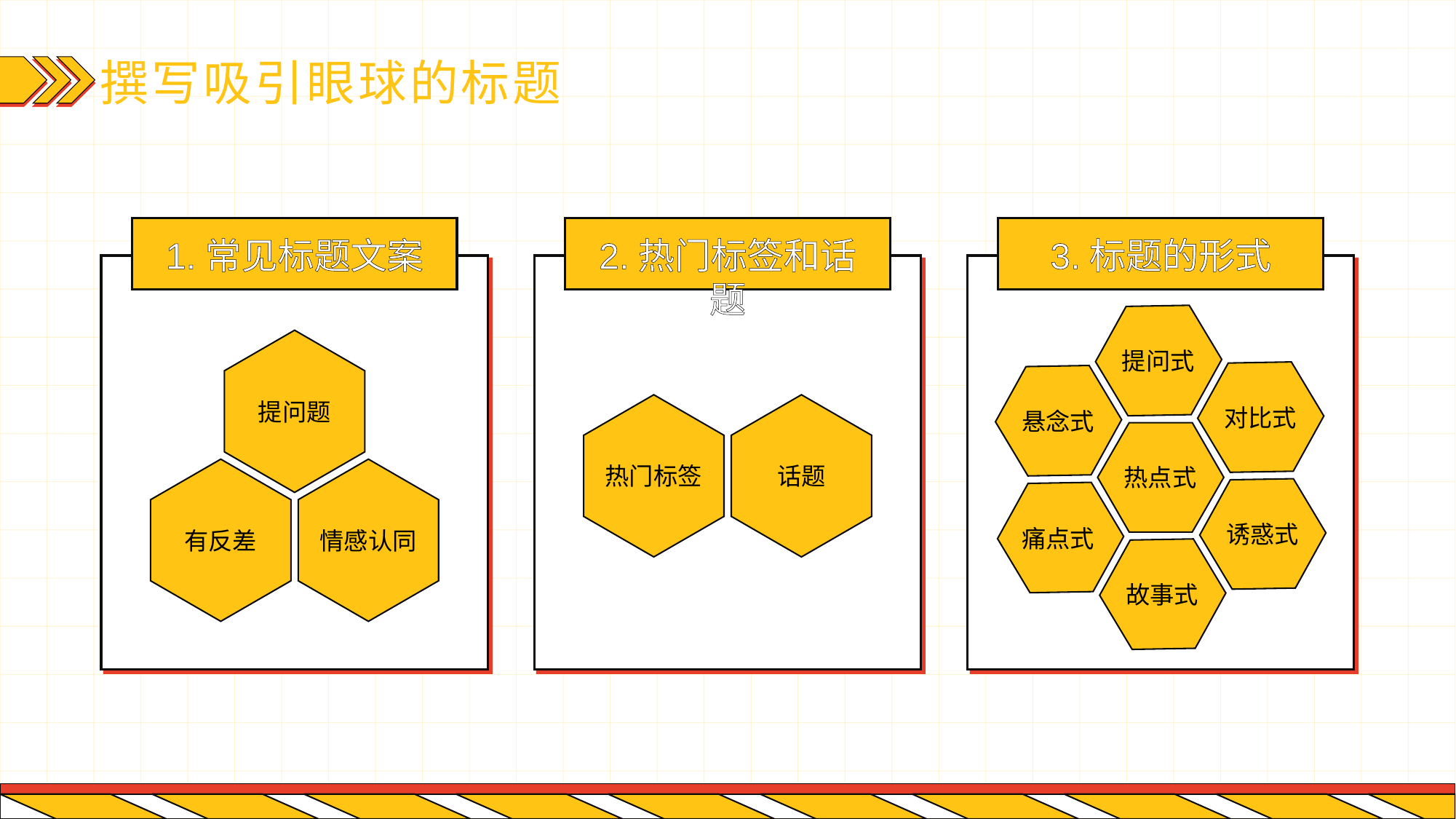

# 撰写吸引眼球的标题

1.常见标题文案
2.热门标签和话题
3.标题的形式

提问式

提问题
对比式
悬念式
热门标签
话题
热点式
诱惑式
痛点式
有反差
情感认同
故事式